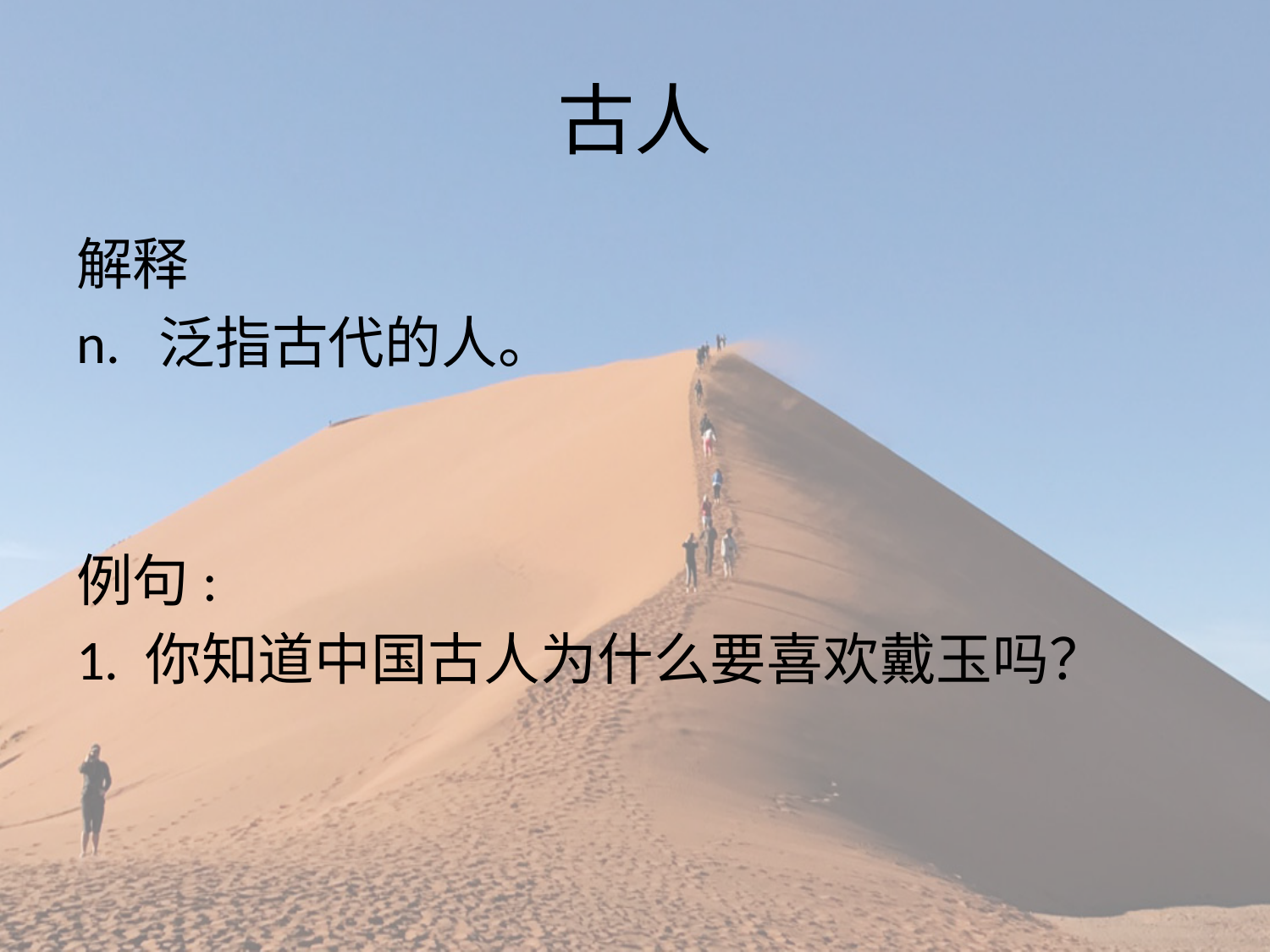

# 古人
解释
n.  泛指古代的人。

例句:
1. 你知道中国古人为什么要喜欢戴玉吗？